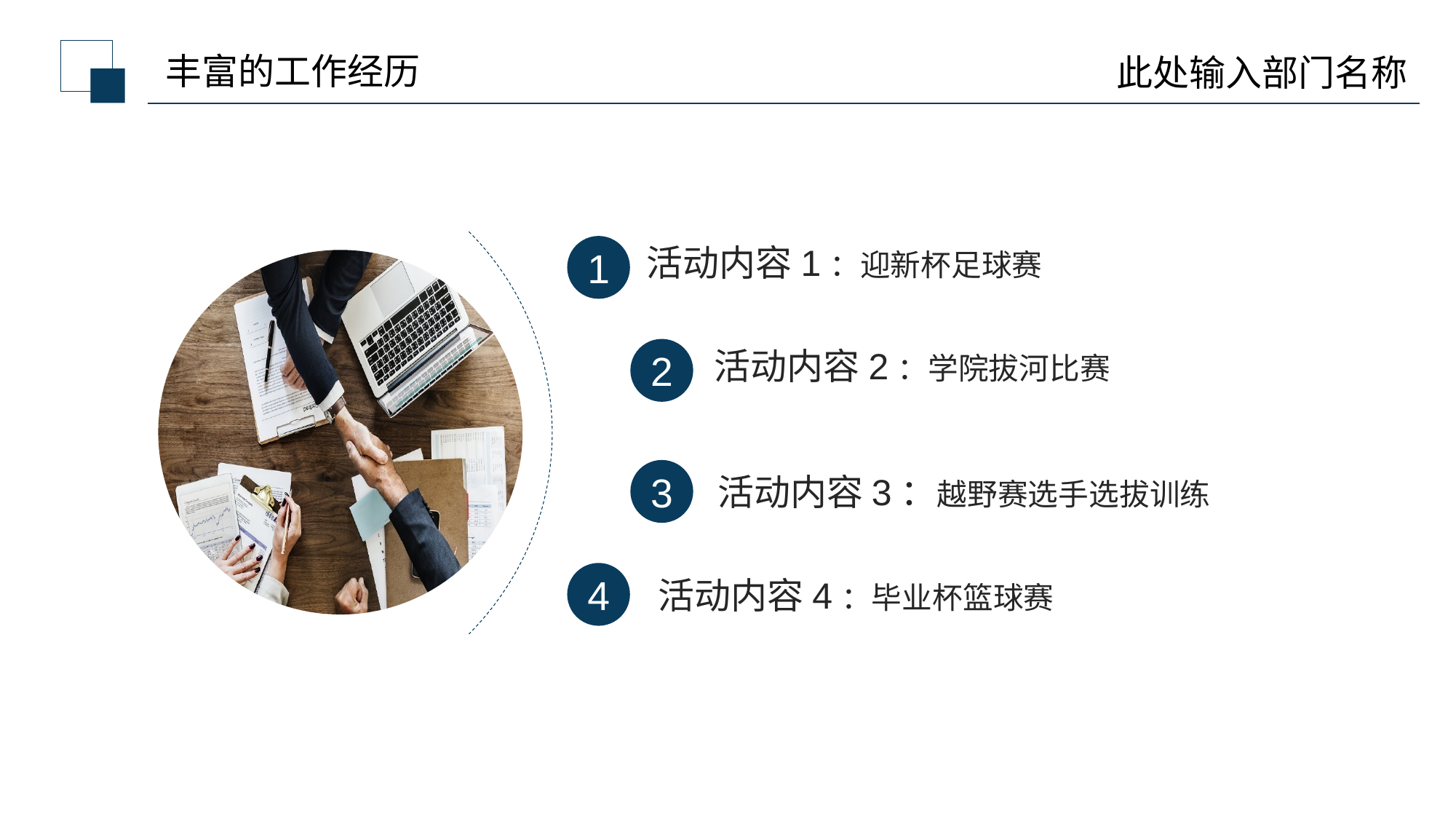

丰富的工作经历
此处输入部门名称

活动内容1：迎新杯足球赛
1

活动内容2：学院拔河比赛
2
3
活动内容3：越野赛选手选拔训练
4
活动内容4：毕业杯篮球赛